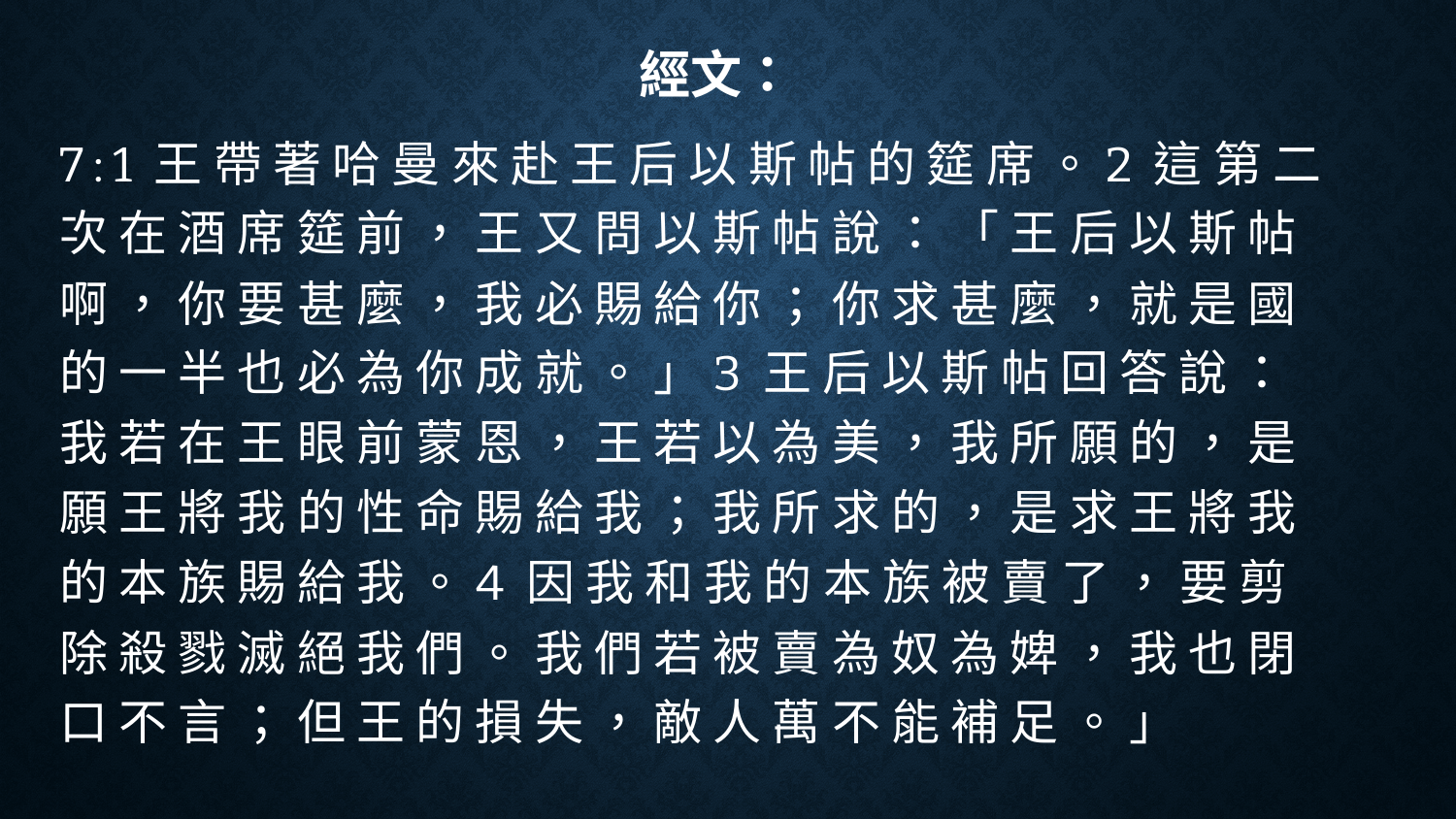

# 經文：
7 : 1 王 帶 著 哈 曼 來 赴 王 后 以 斯 帖 的 筵 席 。2 這 第 二 次 在 酒 席 筵 前 ， 王 又 問 以 斯 帖 說 ： 「 王 后 以 斯 帖 啊 ， 你 要 甚 麼 ， 我 必 賜 給 你 ； 你 求 甚 麼 ， 就 是 國 的 一 半 也 必 為 你 成 就 。 」3 王 后 以 斯 帖 回 答 說 ： 我 若 在 王 眼 前 蒙 恩 ， 王 若 以 為 美 ， 我 所 願 的 ， 是 願 王 將 我 的 性 命 賜 給 我 ； 我 所 求 的 ， 是 求 王 將 我 的 本 族 賜 給 我 。4 因 我 和 我 的 本 族 被 賣 了 ， 要 剪 除 殺 戮 滅 絕 我 們 。 我 們 若 被 賣 為 奴 為 婢 ， 我 也 閉 口 不 言 ； 但 王 的 損 失 ， 敵 人 萬 不 能 補 足 。 」